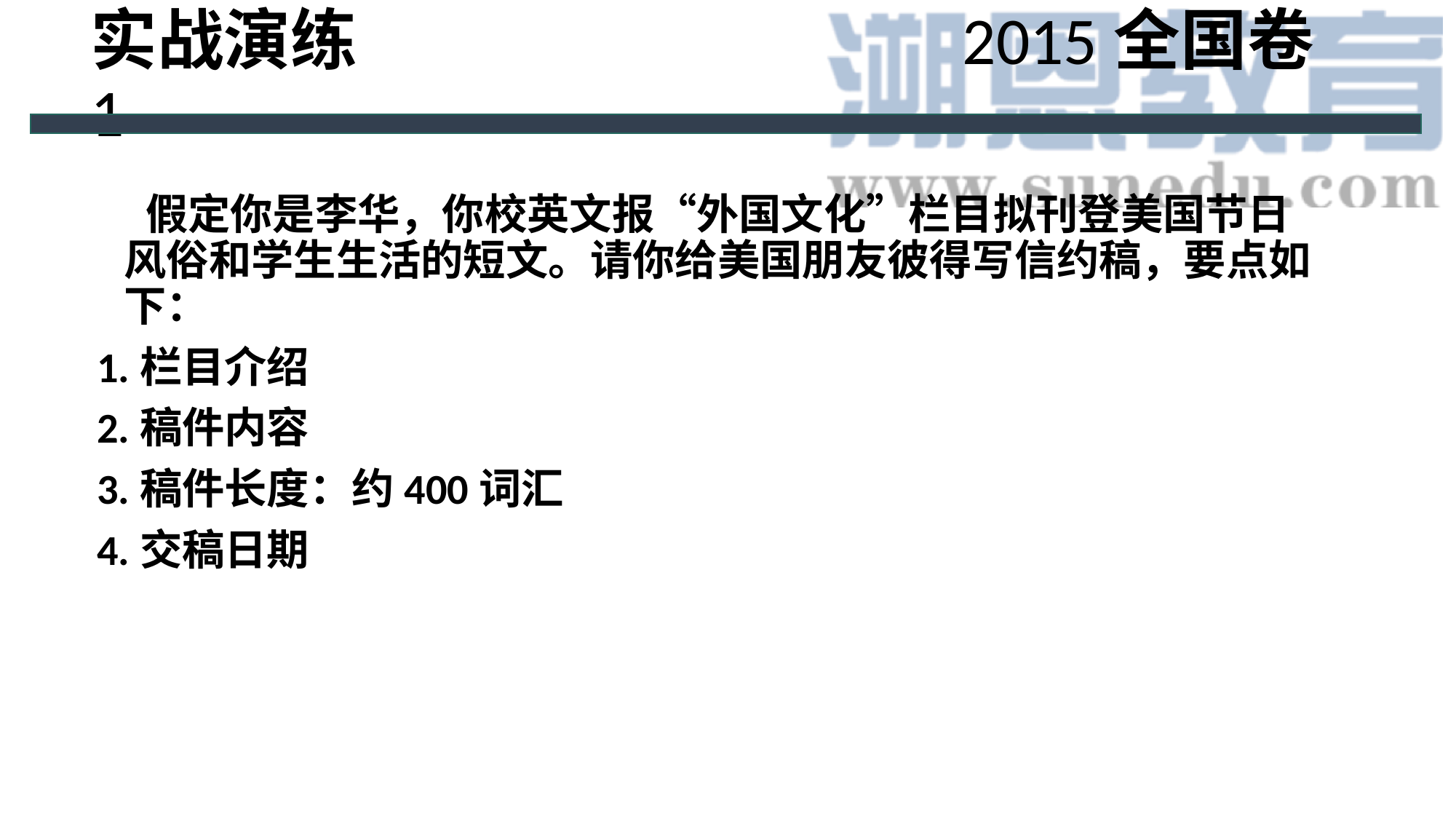

实战演练                                       2015全国卷1

    假定你是李华，你校英文报“外国文化”栏目拟刊登美国节日风俗和学生生活的短文。请你给美国朋友彼得写信约稿，要点如下：
1.栏目介绍
2.稿件内容
3.稿件长度：约400词汇
4.交稿日期